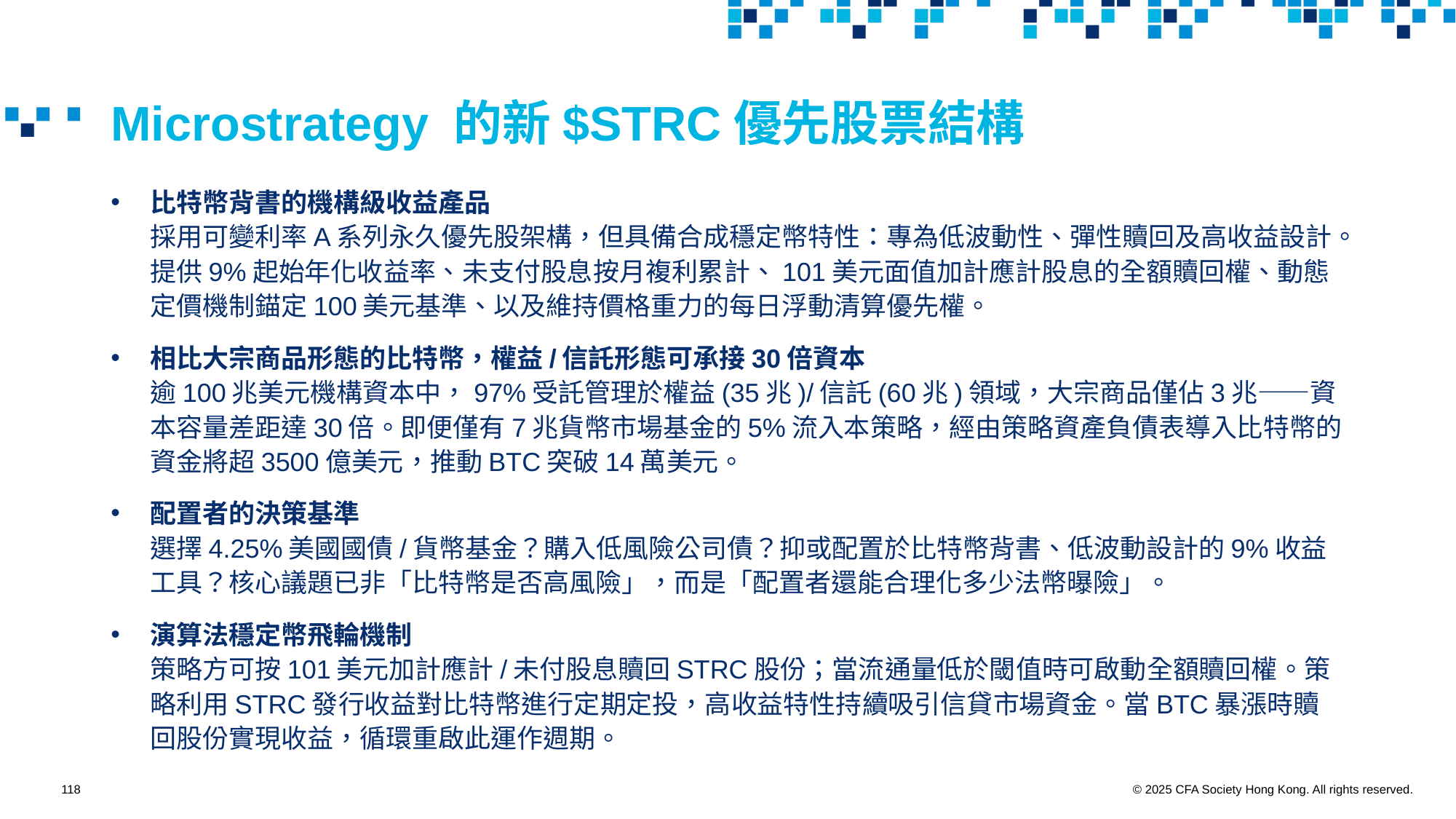

# Microstrategy 的新$STRC優先股票結構
比特幣背書的機構級收益產品
採用可變利率A系列永久優先股架構，但具備合成穩定幣特性：專為低波動性、彈性贖回及高收益設計。提供9%起始年化收益率、未支付股息按月複利累計、101美元面值加計應計股息的全額贖回權、動態定價機制錨定100美元基準、以及維持價格重力的每日浮動清算優先權。
相比大宗商品形態的比特幣，權益/信託形態可承接30倍資本
逾100兆美元機構資本中，97%受託管理於權益(35兆)/信託(60兆)領域，大宗商品僅佔3兆——資本容量差距達30倍。即便僅有7兆貨幣市場基金的5%流入本策略，經由策略資產負債表導入比特幣的資金將超3500億美元，推動BTC突破14萬美元。
配置者的決策基準
選擇4.25%美國國債/貨幣基金？購入低風險公司債？抑或配置於比特幣背書、低波動設計的9%收益工具？核心議題已非「比特幣是否高風險」，而是「配置者還能合理化多少法幣曝險」。
演算法穩定幣飛輪機制
策略方可按101美元加計應計/未付股息贖回STRC股份；當流通量低於閾值時可啟動全額贖回權。策略利用STRC發行收益對比特幣進行定期定投，高收益特性持續吸引信貸市場資金。當BTC暴漲時贖回股份實現收益，循環重啟此運作週期。
118
© 2025 CFA Society Hong Kong. All rights reserved.